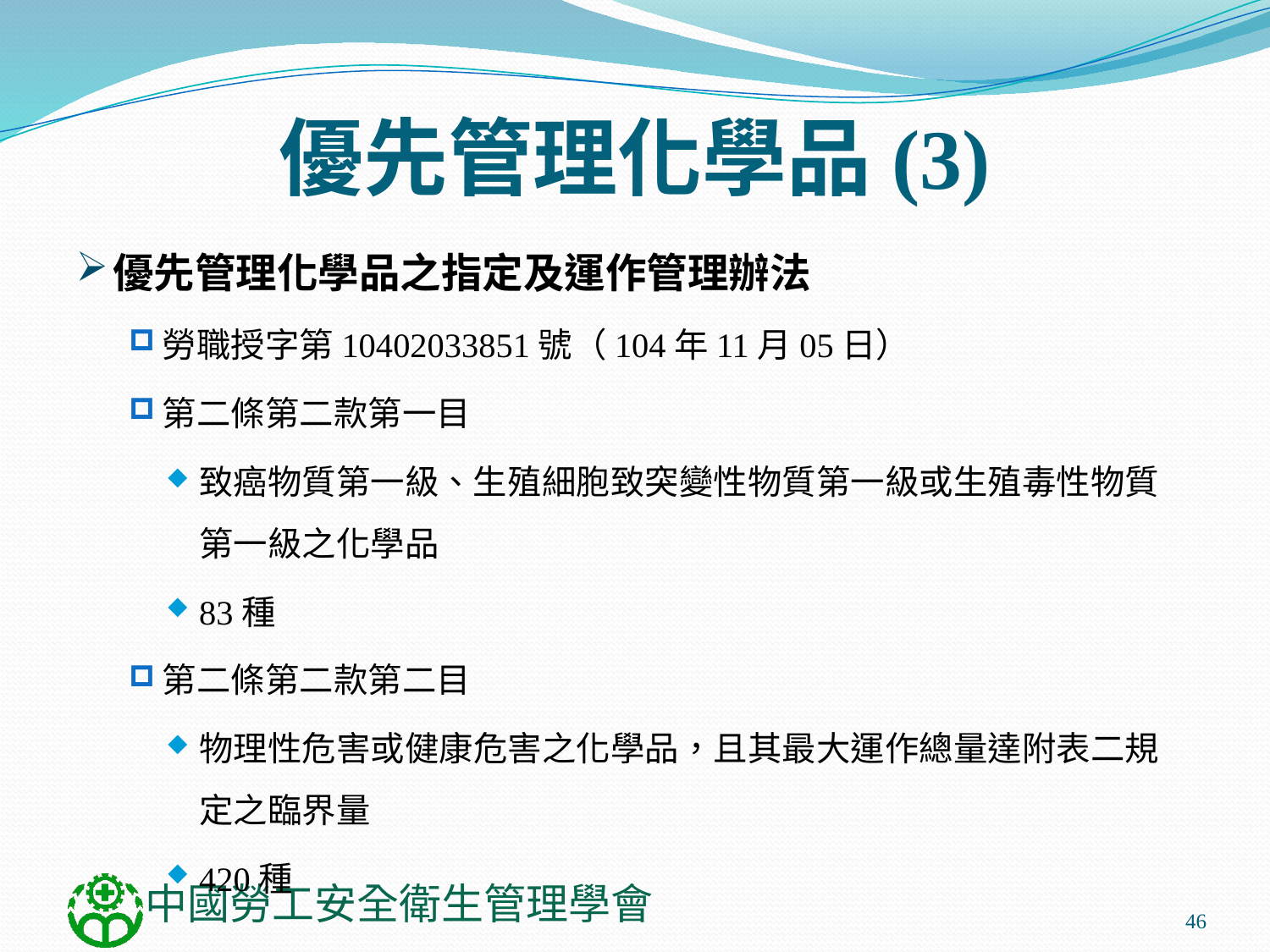

# 優先管理化學品(3)
優先管理化學品之指定及運作管理辦法
勞職授字第10402033851號（104年11月05日）
第二條第二款第一目
致癌物質第一級、生殖細胞致突變性物質第一級或生殖毒性物質 第一級之化學品
83種
第二條第二款第二目
物理性危害或健康危害之化學品，且其最大運作總量達附表二規 定之臨界量
420種
46